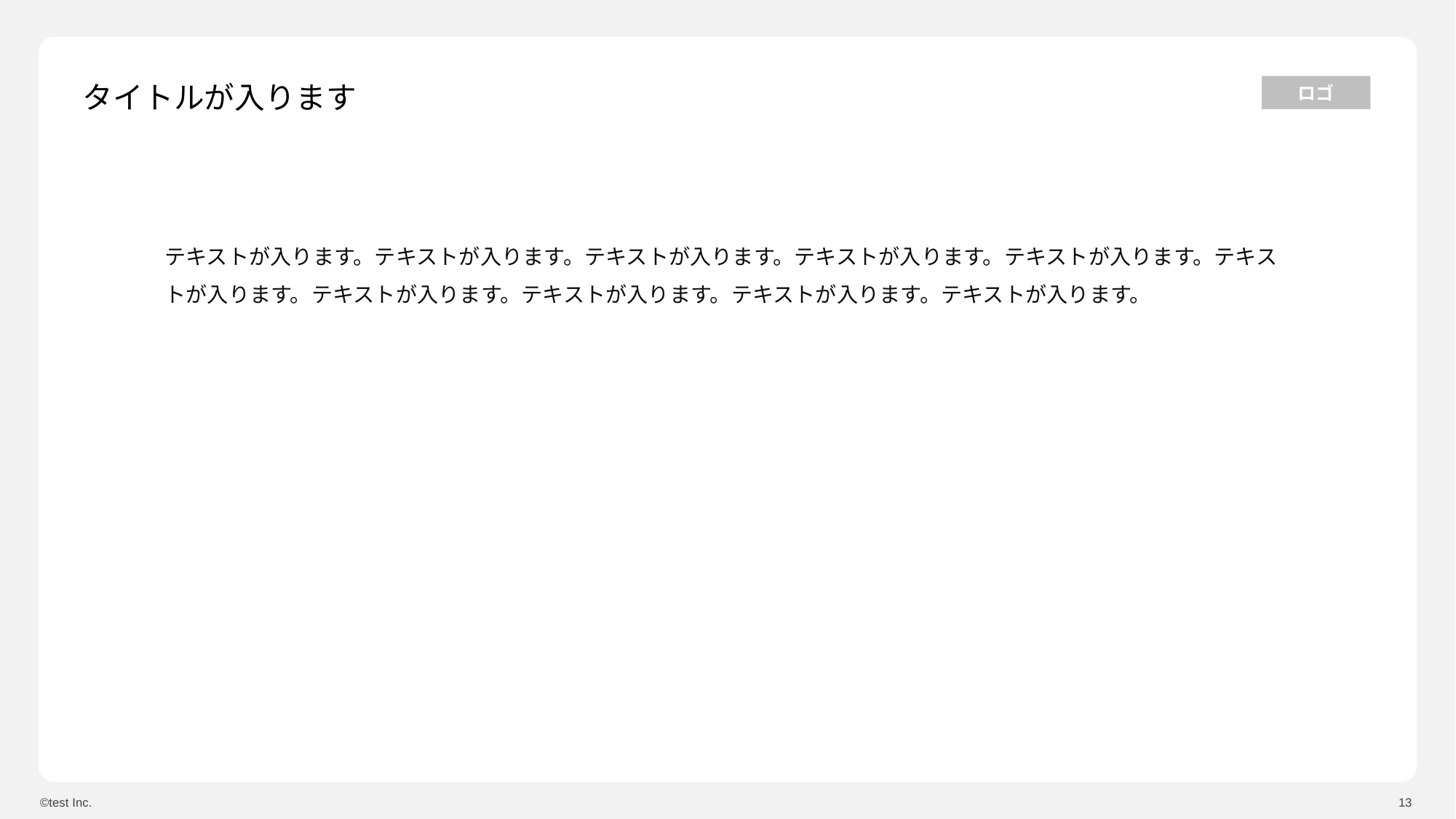

# タイトルが入ります
テキストが入ります。テキストが入ります。テキストが入ります。テキストが入ります。テキストが入ります。テキストが入ります。テキストが入ります。テキストが入ります。テキストが入ります。テキストが入ります。